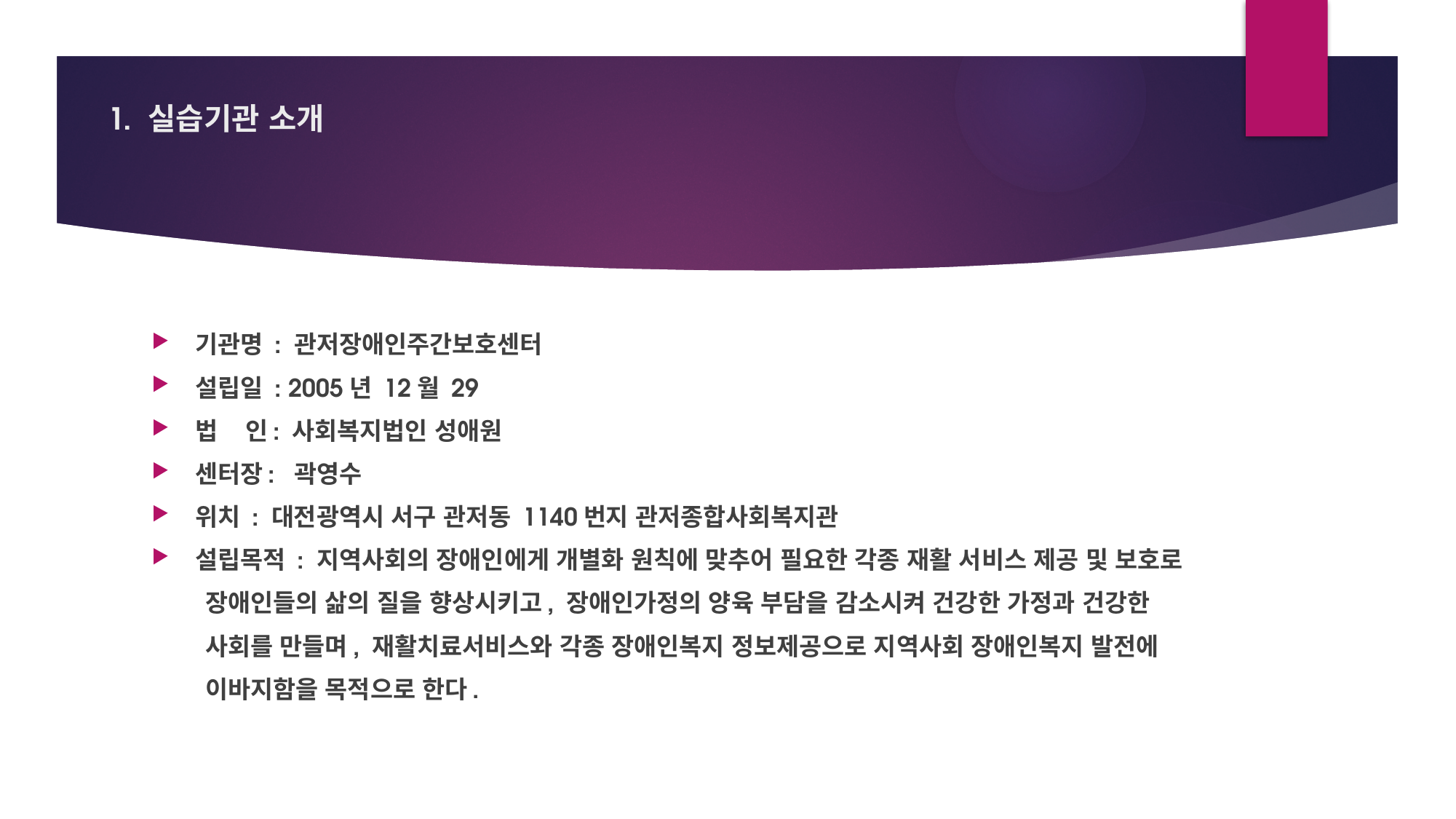

# 1. 실습기관 소개
기관명 : 관저장애인주간보호센터
설립일 : 2005년 12월 29
법    인: 사회복지법인 성애원
센터장:  곽영수
위치 : 대전광역시 서구 관저동 1140번지 관저종합사회복지관
설립목적 : 지역사회의 장애인에게 개별화 원칙에 맞추어 필요한 각종 재활 서비스 제공 및 보호로
       장애인들의 삶의 질을 향상시키고, 장애인가정의 양육 부담을 감소시켜 건강한 가정과 건강한
       사회를 만들며, 재활치료서비스와 각종 장애인복지 정보제공으로 지역사회 장애인복지 발전에
       이바지함을 목적으로 한다.